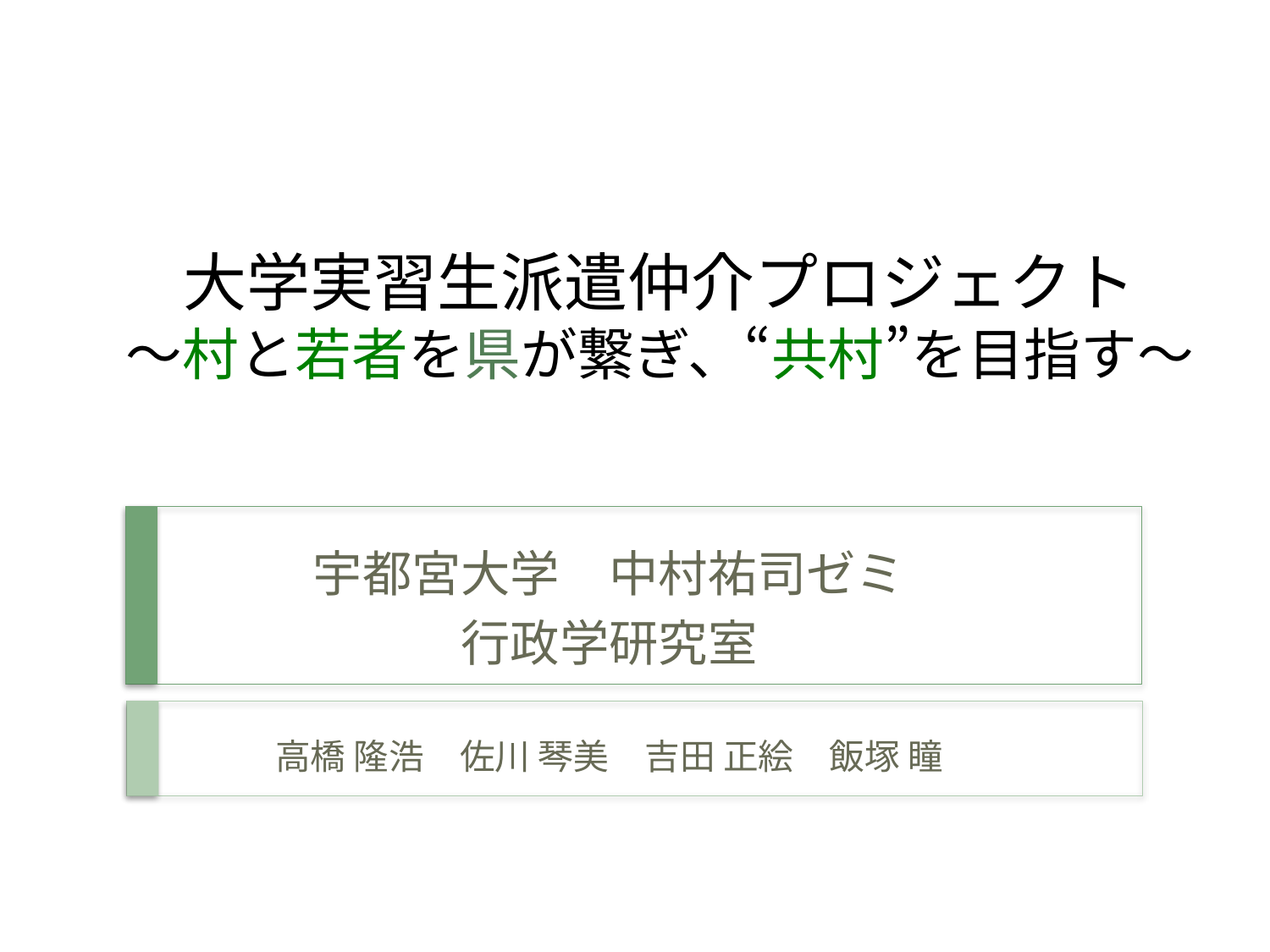

# 大学実習生派遣仲介プロジェクト ～村と若者を県が繋ぎ、“共村”を目指す～
宇都宮大学　中村祐司ゼミ
行政学研究室

高橋 隆浩　佐川 琴美　吉田 正絵　飯塚 瞳